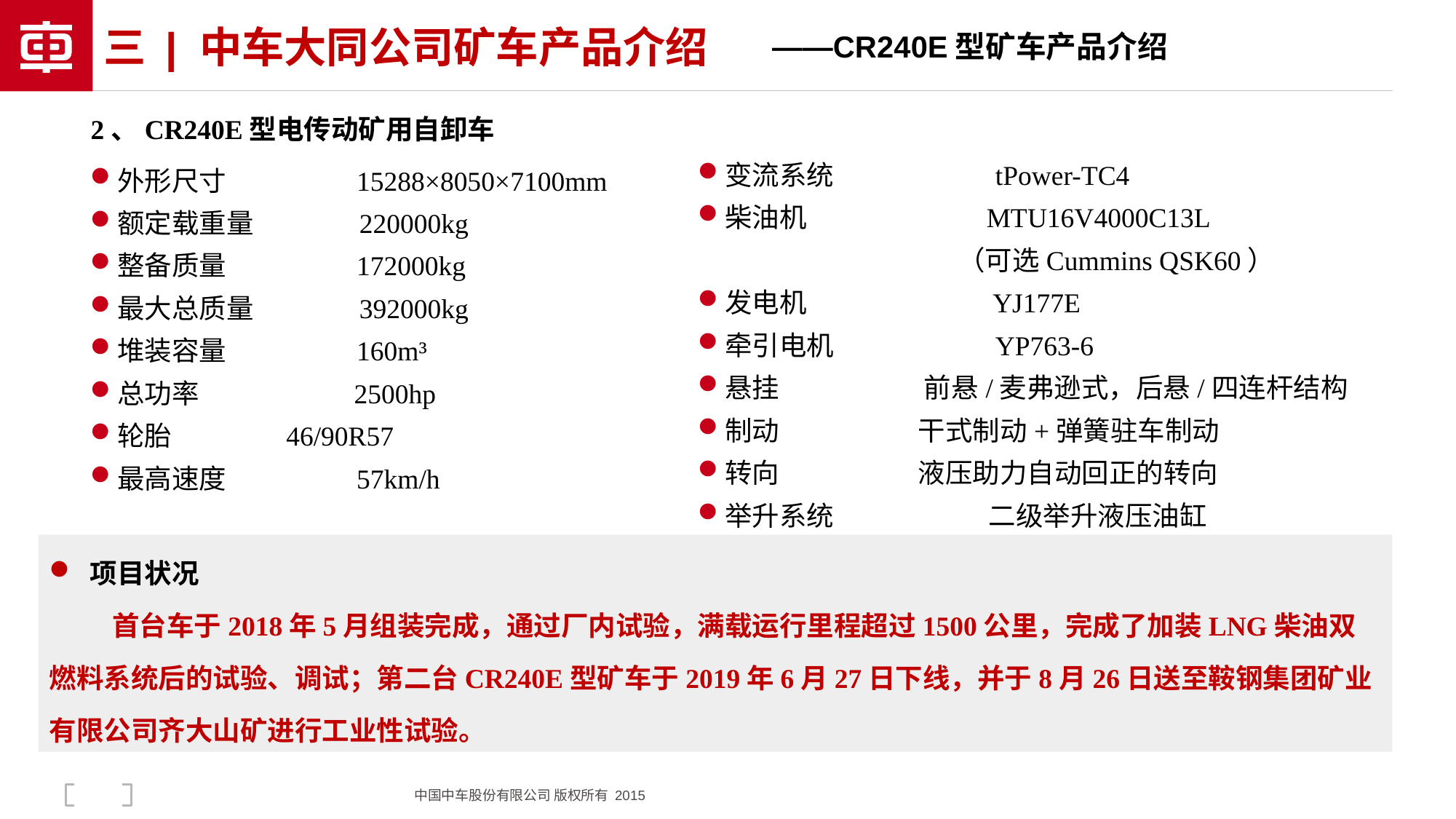

# 三 | 中车大同公司矿车产品介绍
    ——CR240E型矿车产品介绍
      2、CR240E型电传动矿用自卸车
外形尺寸                    15288×8050×7100mm
额定载重量                220000kg
整备质量                    172000kg
最大总质量                392000kg
堆装容量                    160m³
总功率                        2500hp
轮胎	             46/90R57
最高速度                    57km/h
变流系统                         tPower-TC4
柴油机                            MTU16V4000C13L
                                         （可选Cummins QSK60）
发电机                             YJ177E
牵引电机                         YP763-6
悬挂	                   前悬/麦弗逊式，后悬/四连杆结构
制动	                  干式制动+弹簧驻车制动
转向	                  液压助力自动回正的转向
举升系统                         二级举升液压油缸
项目状况
首台车于2018年5月组装完成，通过厂内试验，满载运行里程超过1500公里，完成了加装LNG柴油双燃料系统后的试验、调试；第二台CR240E型矿车于2019年6月27日下线，并于8月26日送至鞍钢集团矿业有限公司齐大山矿进行工业性试验。
11
中国中车股份有限公司 版权所有 2015